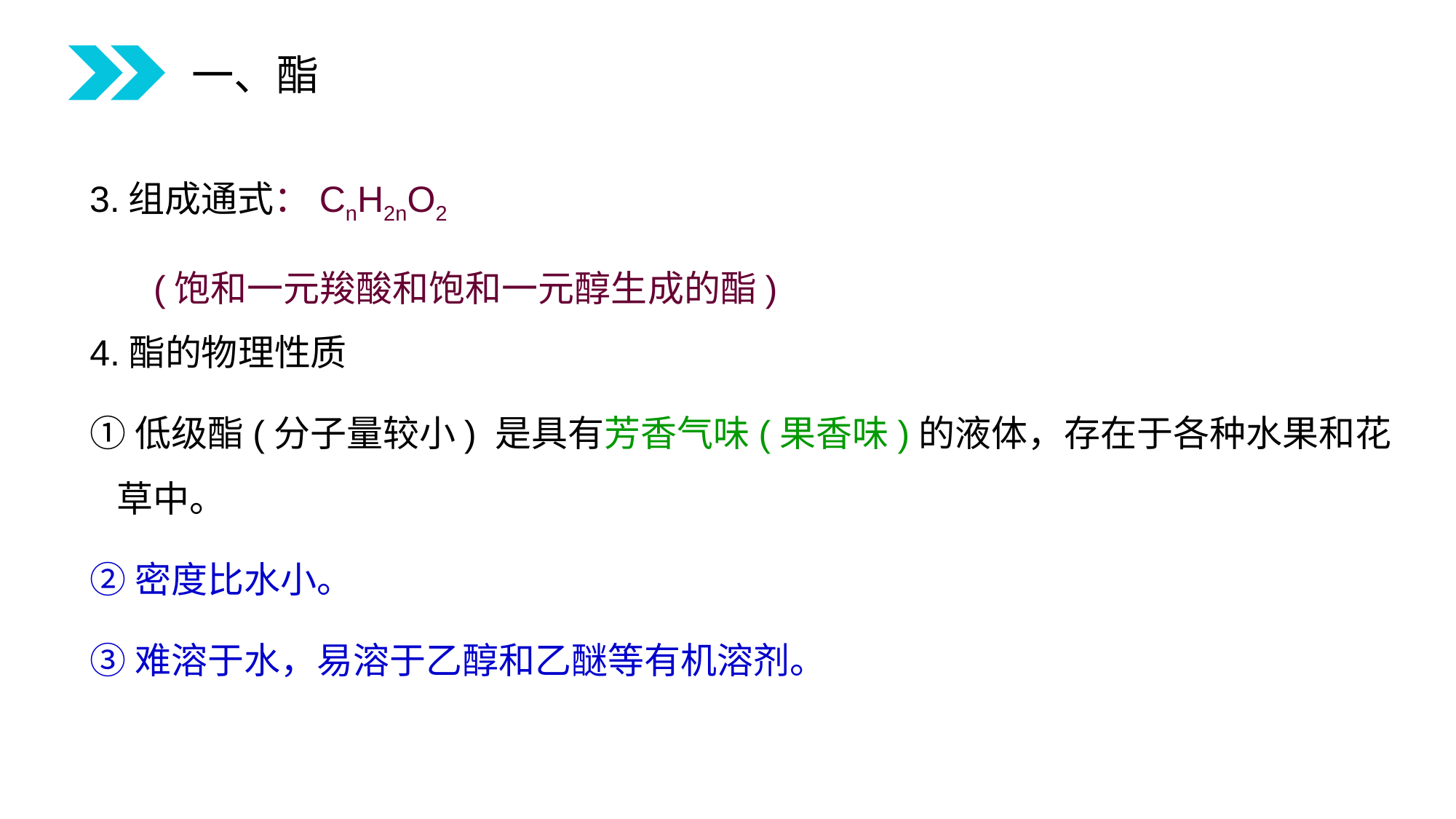

一、酯
3.组成通式：CnH2nO2
           (饱和一元羧酸和饱和一元醇生成的酯)
4.酯的物理性质
①低级酯(分子量较小) 是具有芳香气味(果香味)的液体，存在于各种水果和花草中。
②密度比水小。
③难溶于水，易溶于乙醇和乙醚等有机溶剂。